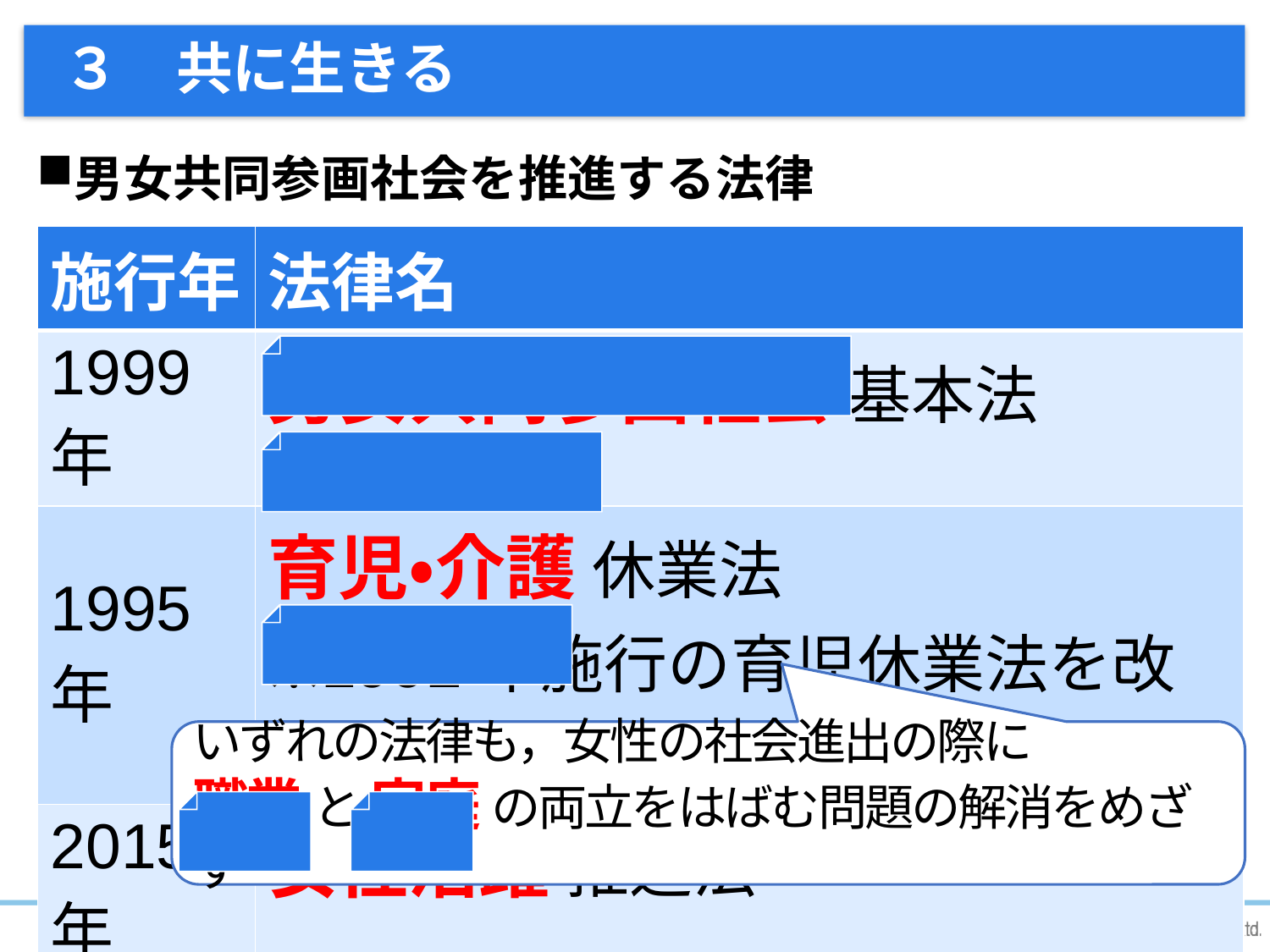

# ３　共に生きる
男女共同参画社会を推進する法律
| 施行年 | 法律名 |
| --- | --- |
| 1999年 | 男女共同参画社会 基本法 |
| 1995年 | 育児・介護 休業法 ※1992年施行の育児休業法を改正 |
| 2015年 | 女性活躍 推進法 |

いずれの法律も，女性の社会進出の際に
職業 と 家庭 の両立をはばむ問題の解消をめざす

13